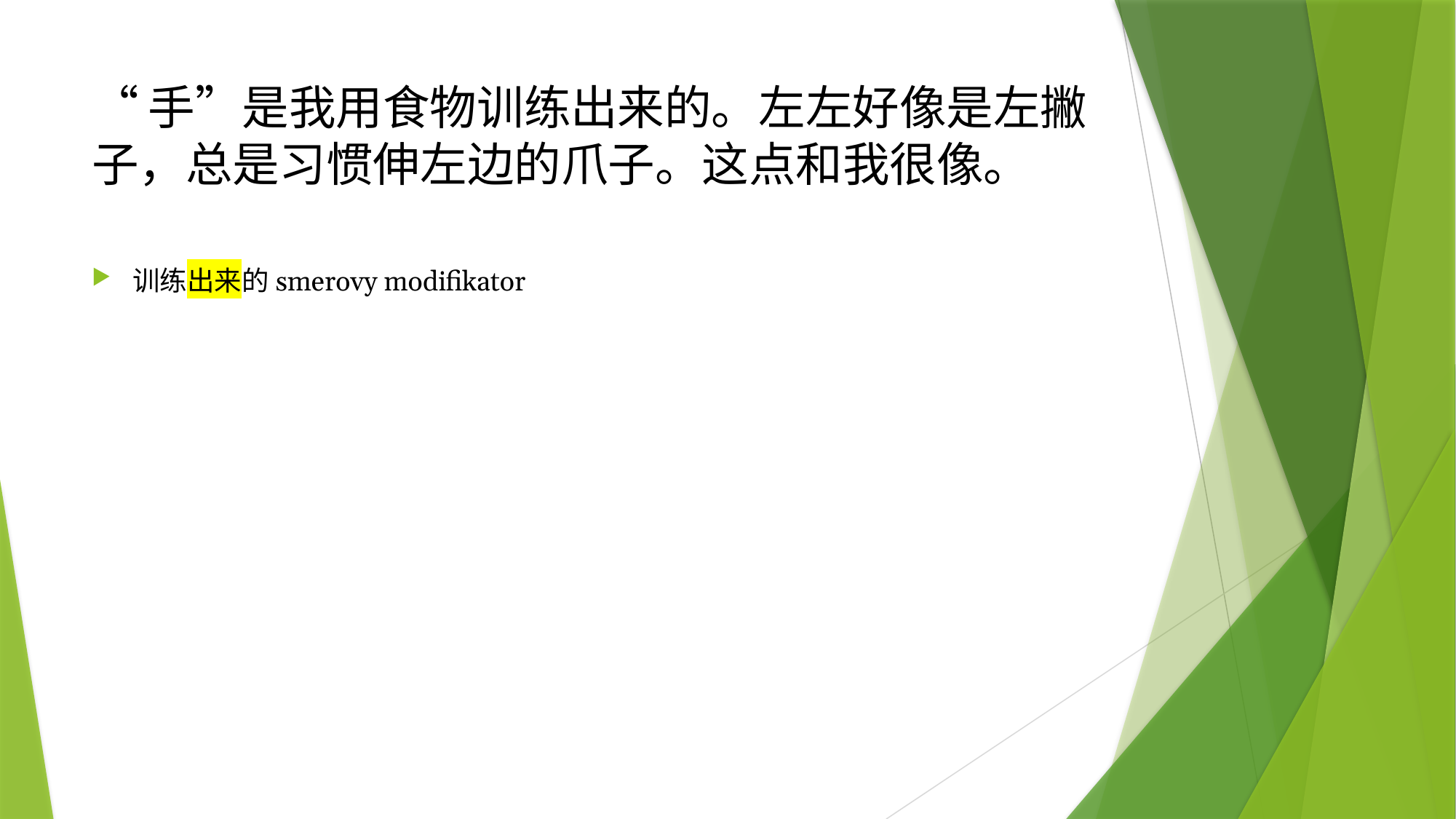

# “手”是我用食物训练出来的。左左好像是左撇子，总是习惯伸左边的爪子。这点和我很像。
训练出来的smerovy modifikator